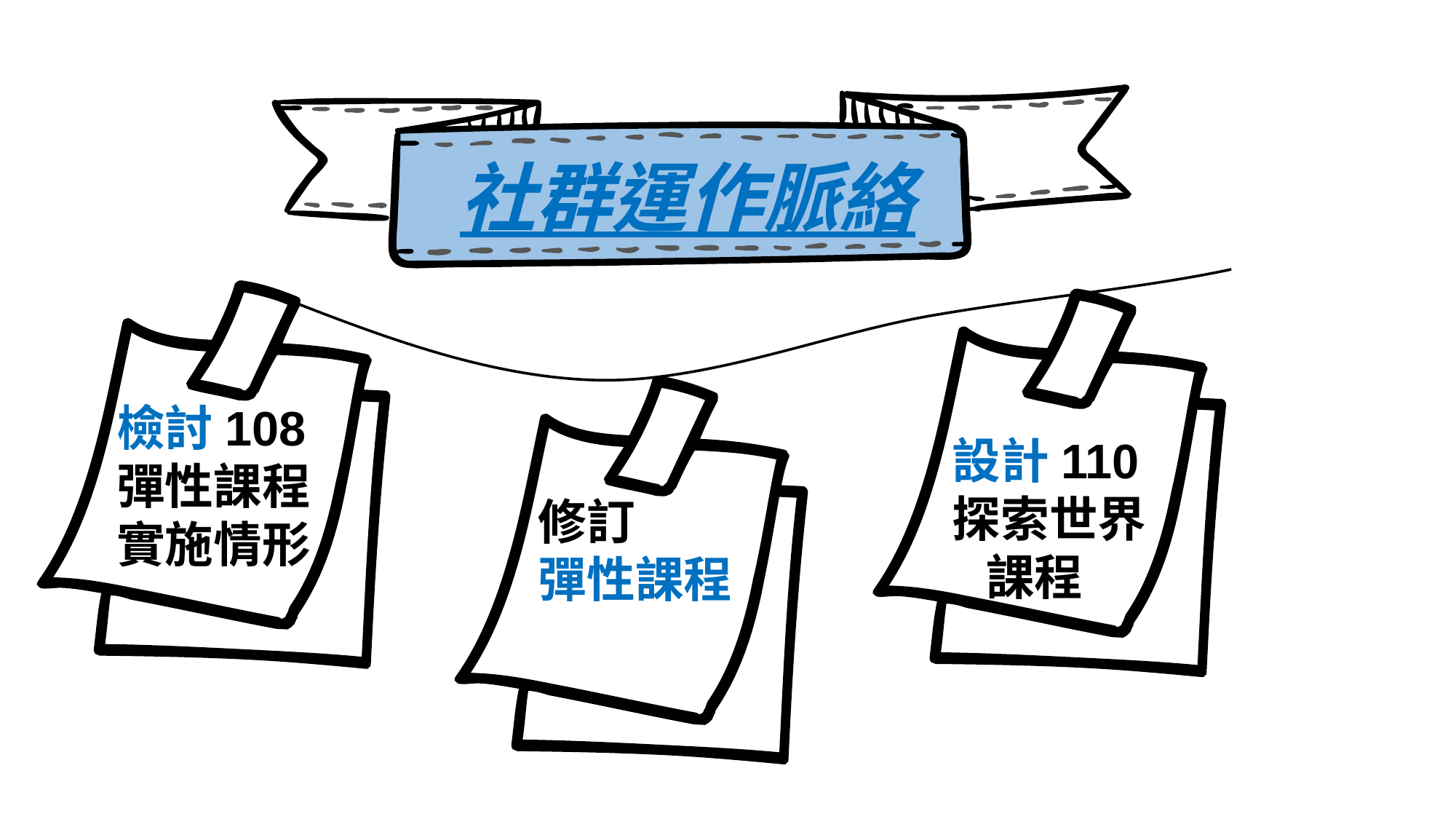

社群運作脈絡

檢討108
彈性課程
實施情形

修訂
彈性課程
設計110
探索世界
  課程